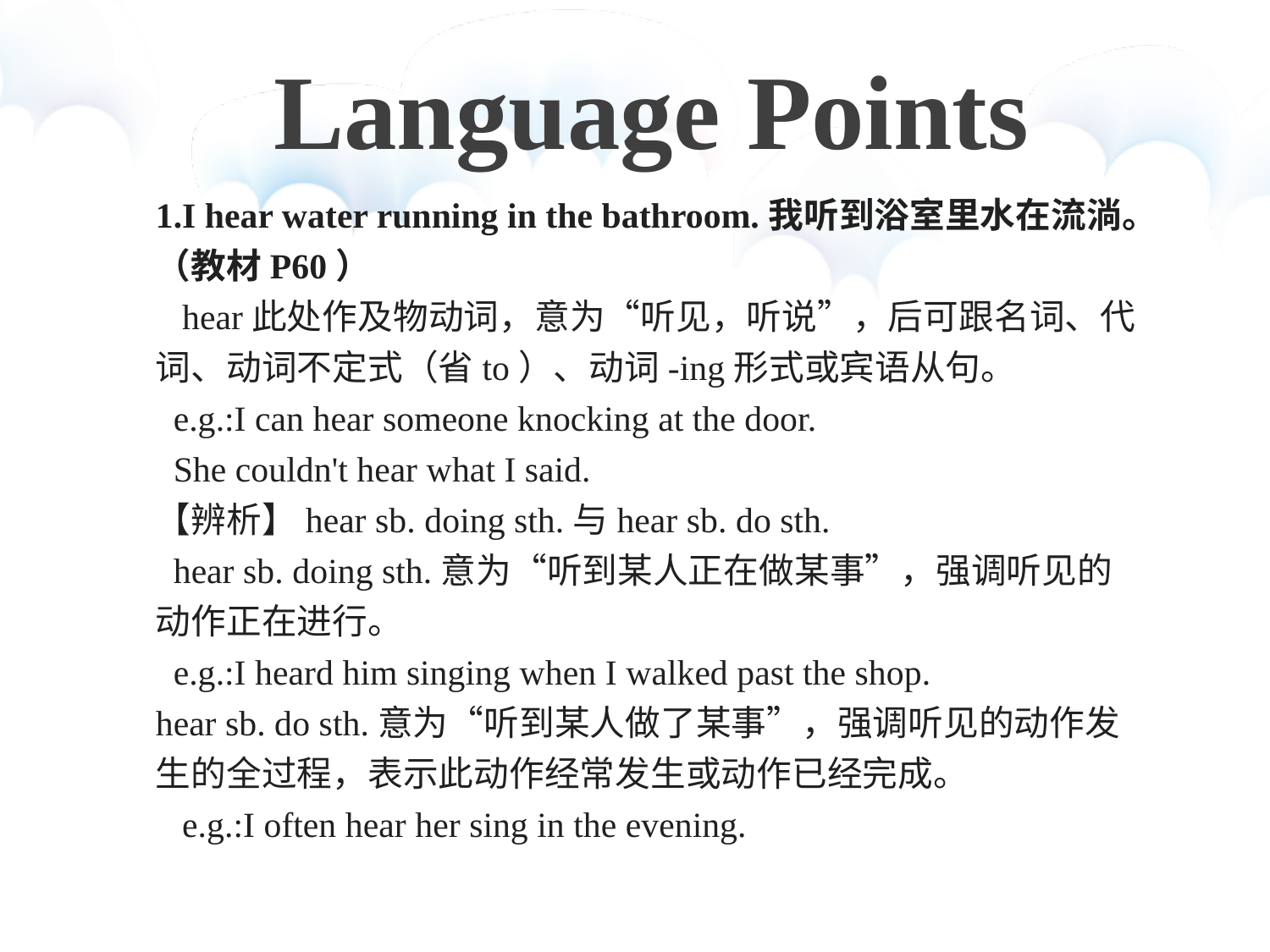

Language Points
1.I hear water running in the bathroom.我听到浴室里水在流淌。（教材P60）
   hear此处作及物动词，意为“听见，听说”，后可跟名词、代词、动词不定式（省to）、动词-ing形式或宾语从句。
  e.g.:I can hear someone knocking at the door.
  She couldn't hear what I said.
【辨析】hear sb. doing sth.与hear sb. do sth.
  hear sb. doing sth.意为“听到某人正在做某事”，强调听见的动作正在进行。
  e.g.:I heard him singing when I walked past the shop.
hear sb. do sth.意为“听到某人做了某事”，强调听见的动作发生的全过程，表示此动作经常发生或动作已经完成。
   e.g.:I often hear her sing in the evening.